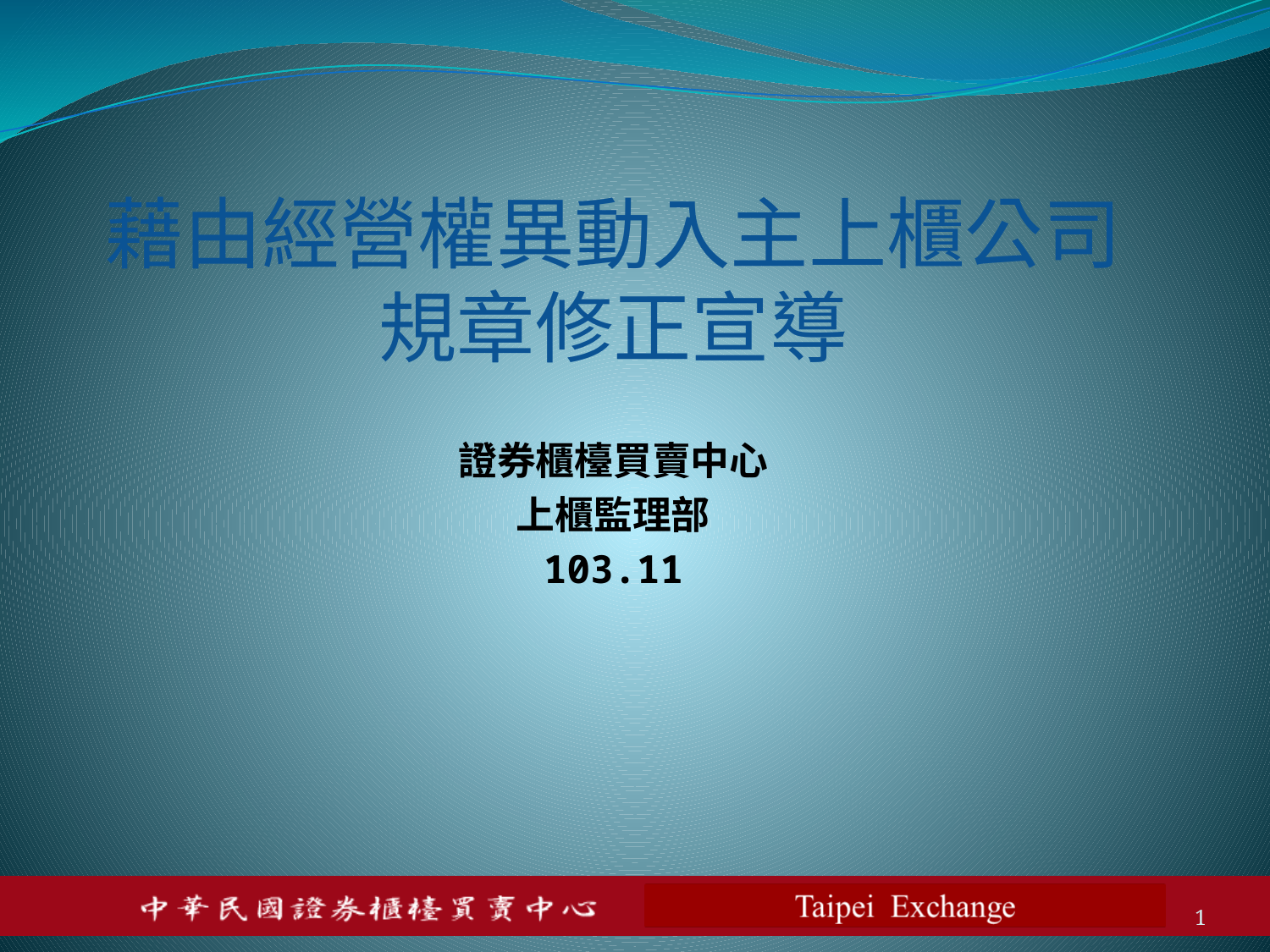

# 藉由經營權異動入主上櫃公司規章修正宣導

證券櫃檯買賣中心
上櫃監理部
103.11
1